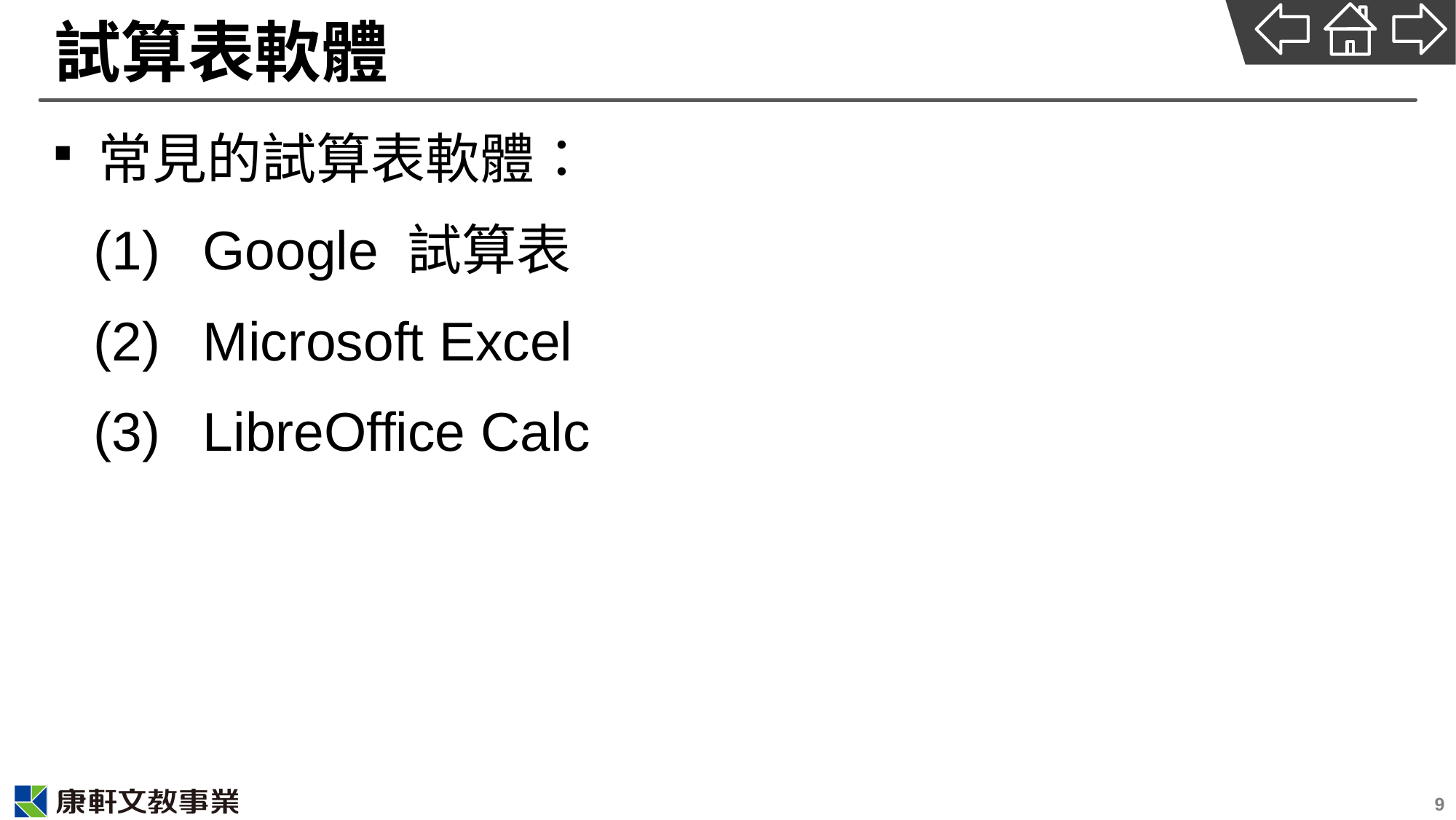

# 試算表軟體
常見的試算表軟體：
(1)	Google 試算表
(2)	Microsoft Excel
(3)	LibreOffice Calc
9